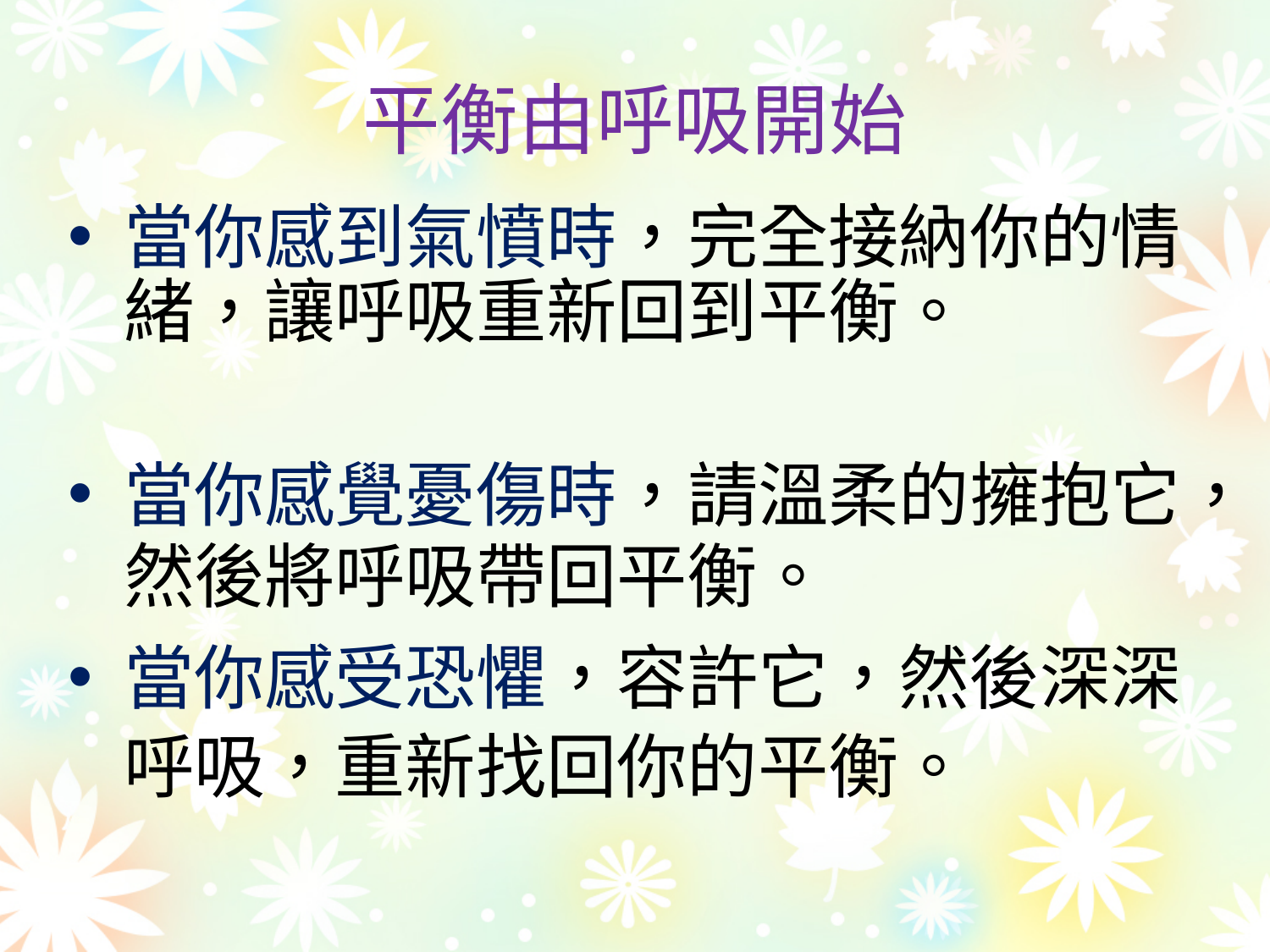

# 平衡由呼吸開始
當你感到氣憤時，完全接納你的情緒，讓呼吸重新回到平衡。

當你感覺憂傷時，請溫柔的擁抱它，然後將呼吸帶回平衡。
當你感受恐懼，容許它，然後深深呼吸，重新找回你的平衡。